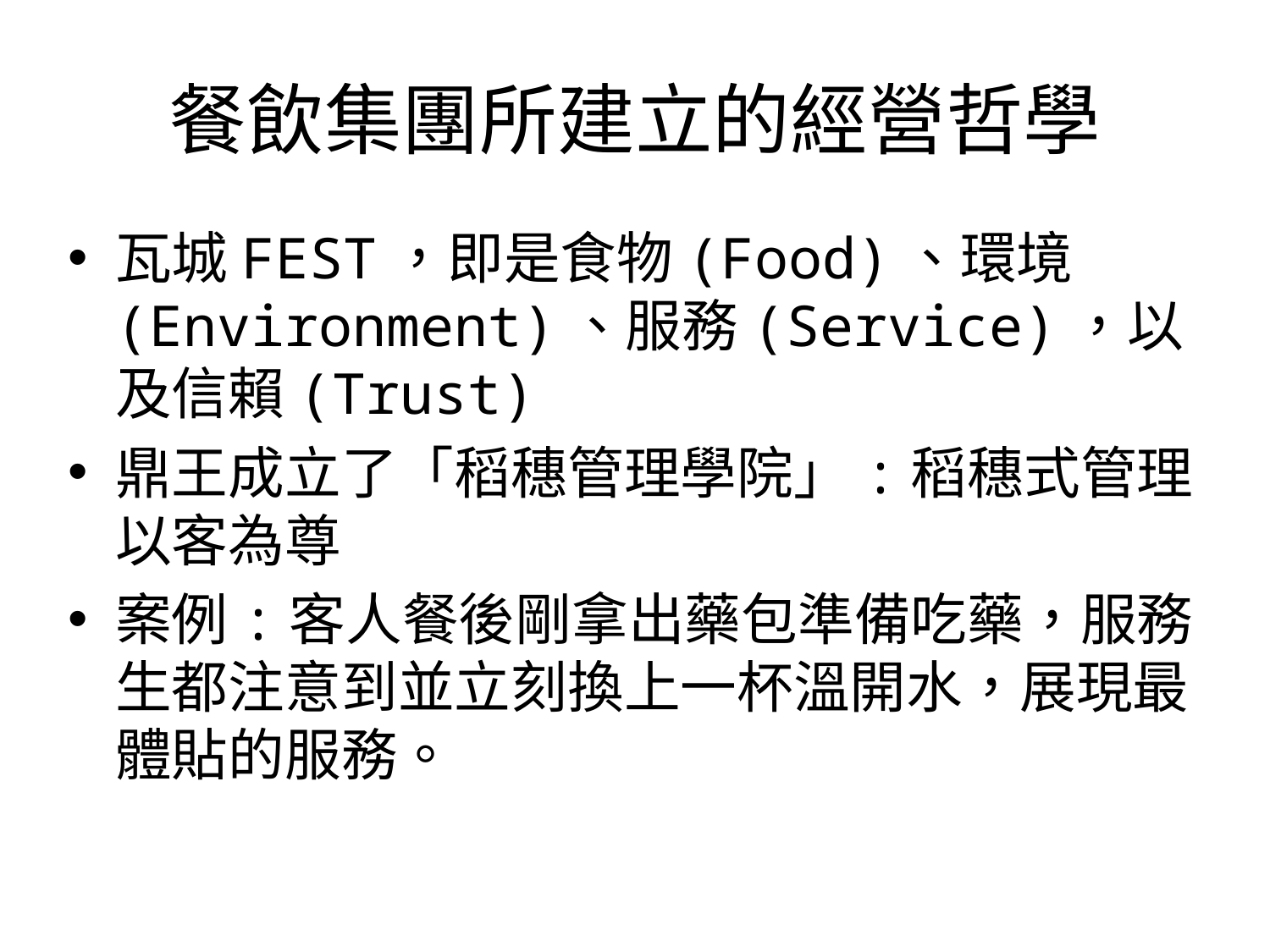

# 餐飲集團所建立的經營哲學
瓦城FEST，即是食物(Food)、環境(Environment)、服務(Service)，以及信賴(Trust)
鼎王成立了「稻穗管理學院」:稻穗式管理 以客為尊
案例:客人餐後剛拿出藥包準備吃藥，服務生都注意到並立刻換上一杯溫開水，展現最體貼的服務。